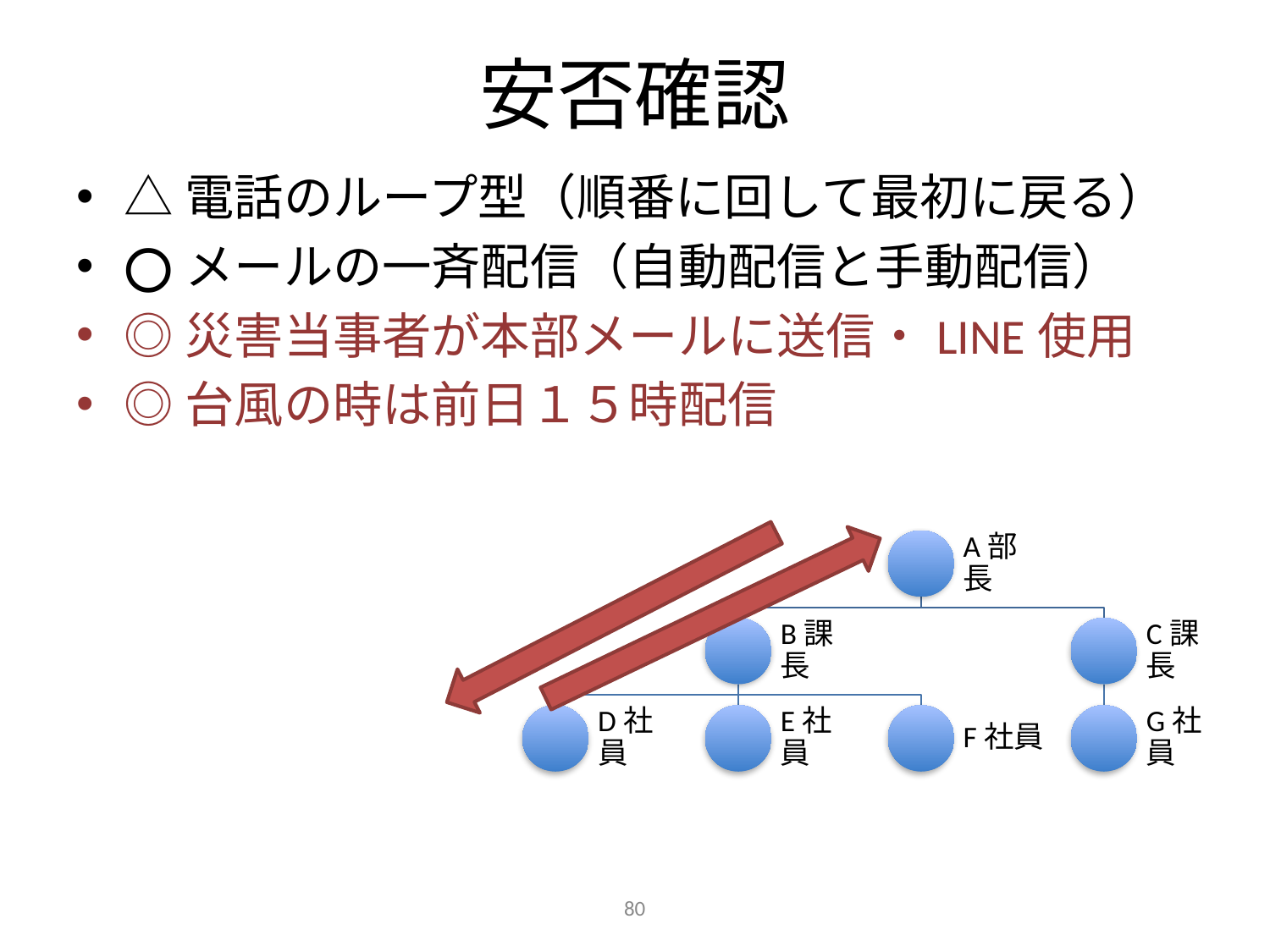

# 安否確認
△電話のループ型（順番に回して最初に戻る）
⭕️メールの一斉配信（自動配信と手動配信）
◎災害当事者が本部メールに送信・LINE使用
◎台風の時は前日１５時配信

A部長
B課長
D社員
E社員
F社員
C課長
G社員

80